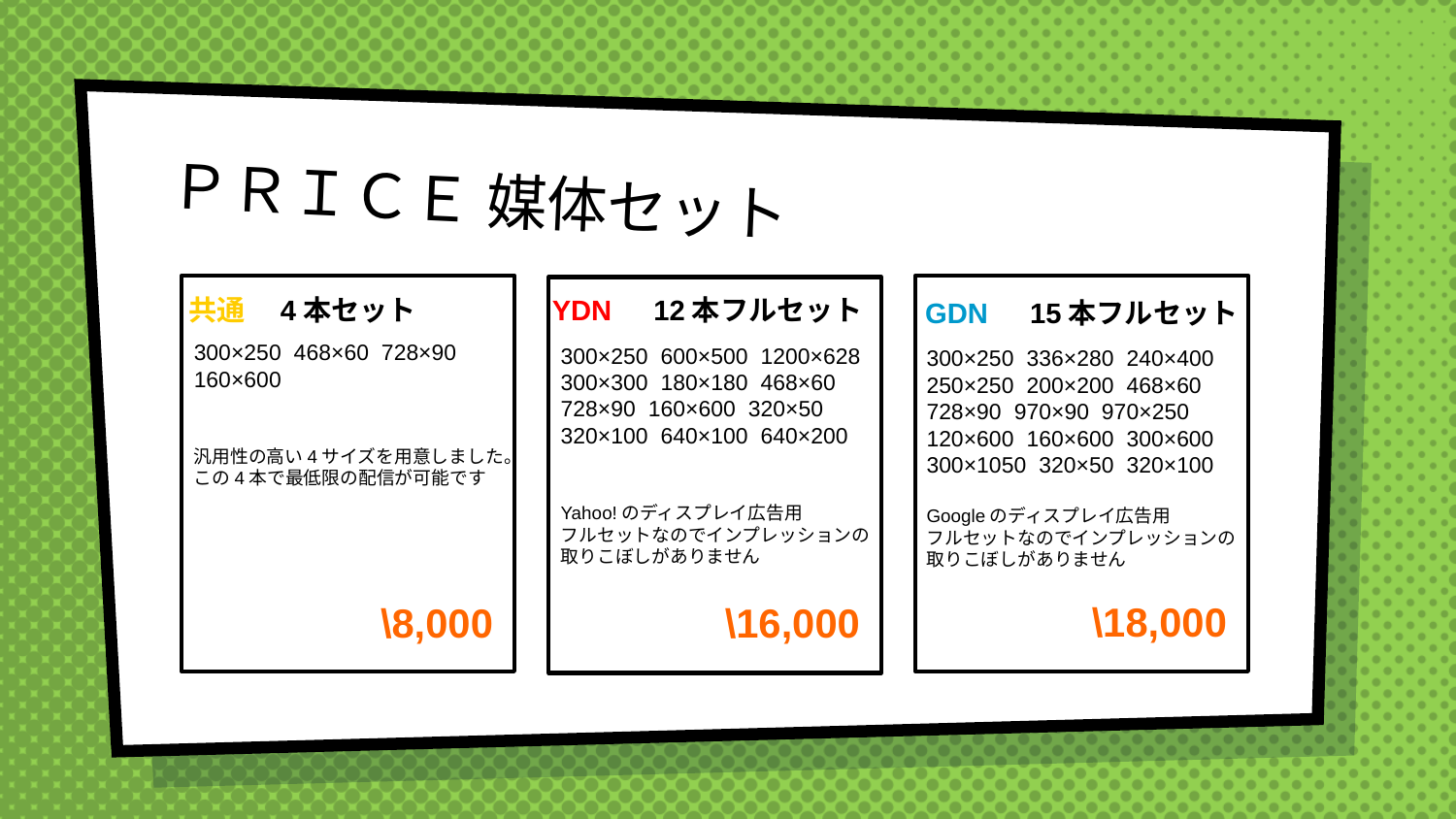

# ＰＲＩＣＥ 媒体セット

共通　4本セット
YDN　12本フルセット
GDN　15本フルセット
300×250  468×60  728×90
160×600

汎用性の高い4サイズを用意しました。
この4本で最低限の配信が可能です
300×250  600×500  1200×628
300×300  180×180  468×60
728×90  160×600  320×50
320×100  640×100  640×200

Yahoo!のディスプレイ広告用
フルセットなのでインプレッションの
取りこぼしがありません

300×250  336×280  240×400
250×250  200×200  468×60
728×90  970×90  970×250
120×600  160×600  300×600
300×1050  320×50  320×100

Googleのディスプレイ広告用
フルセットなのでインプレッションの
取りこぼしがありません
\18,000
\8,000
\16,000